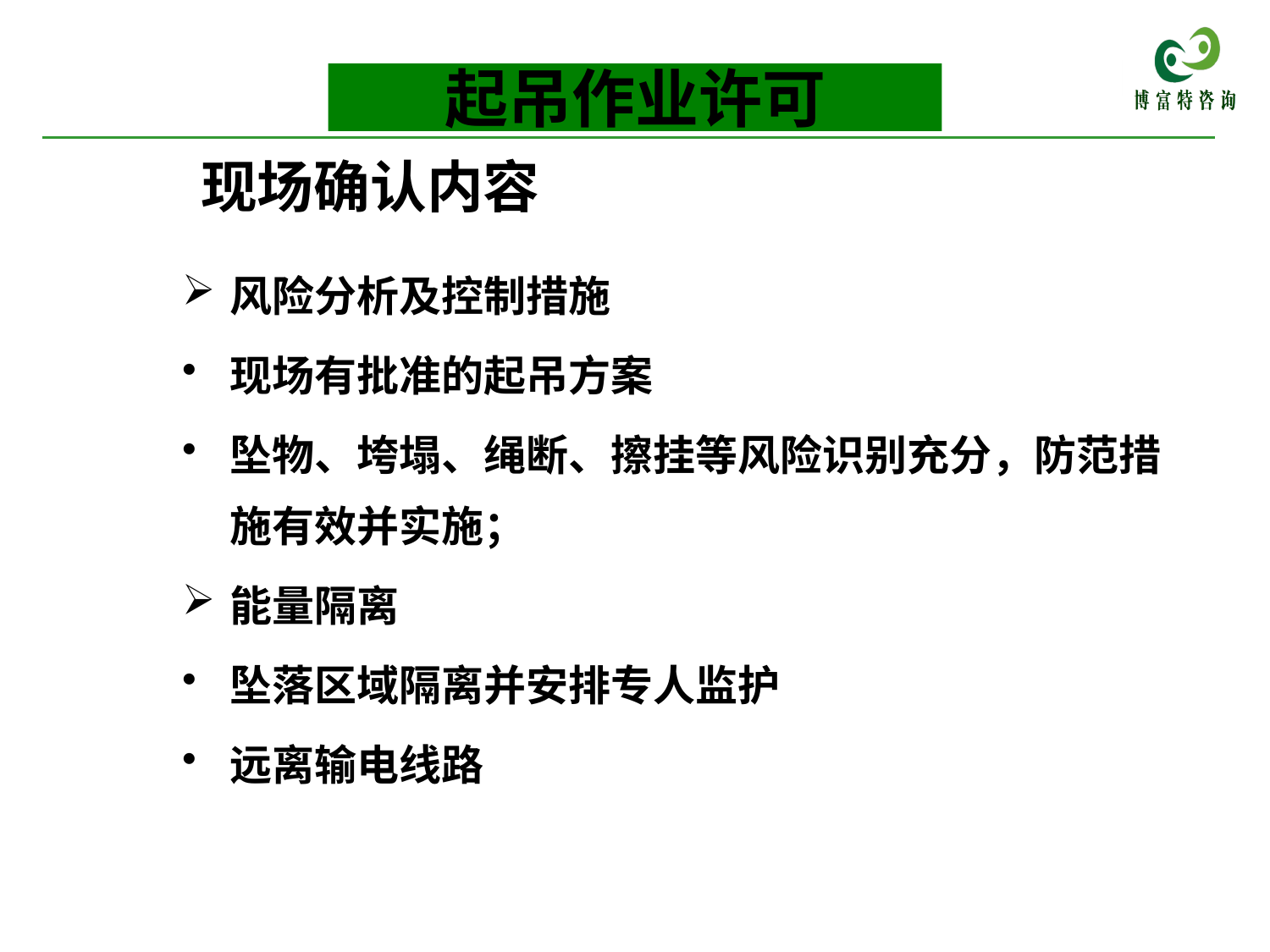

起吊作业许可
现场确认内容
风险分析及控制措施
现场有批准的起吊方案
坠物、垮塌、绳断、擦挂等风险识别充分，防范措施有效并实施；
能量隔离
坠落区域隔离并安排专人监护
远离输电线路